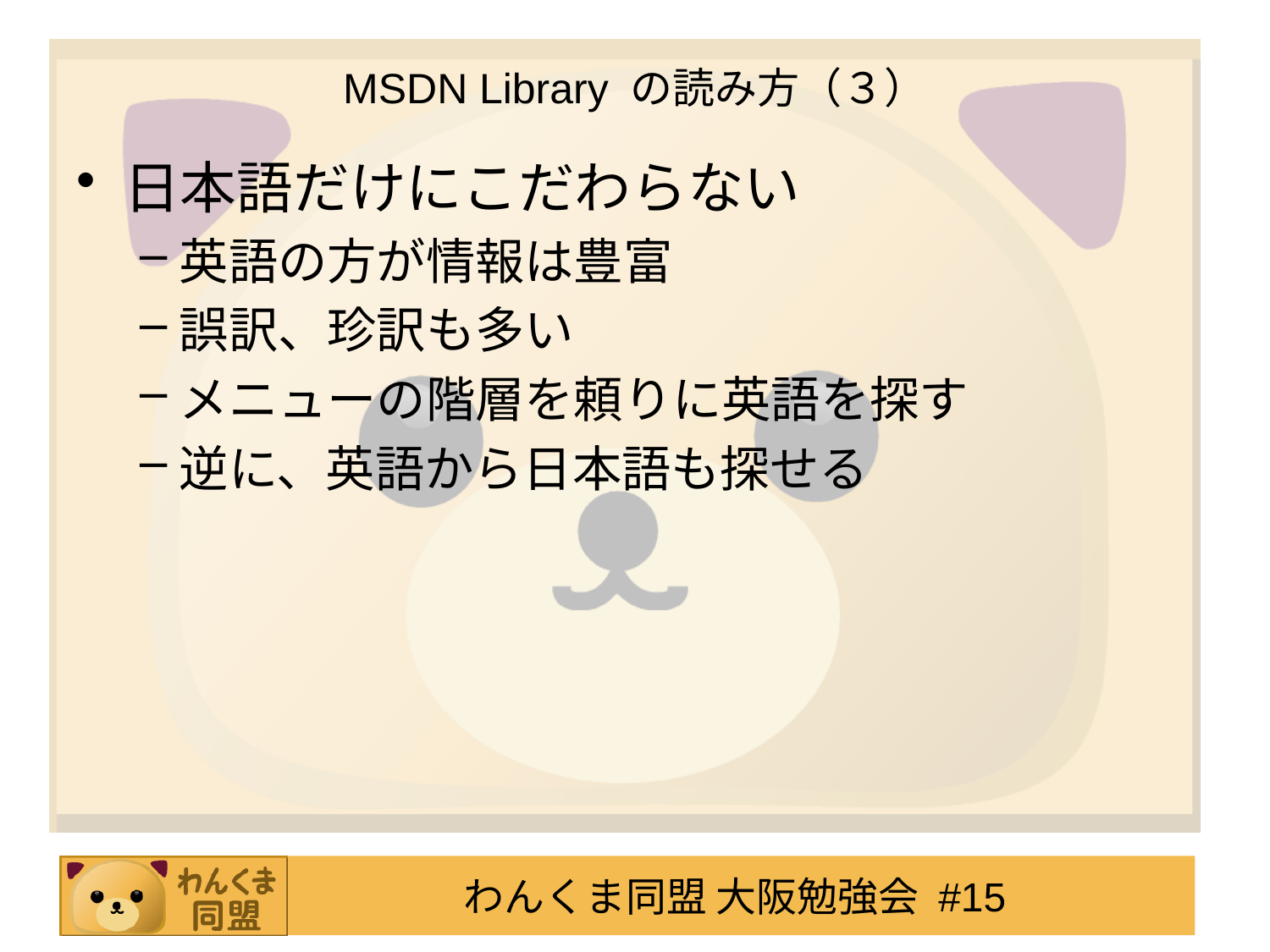

# MSDN Library の読み方（３）
日本語だけにこだわらない
英語の方が情報は豊富
誤訳、珍訳も多い
メニューの階層を頼りに英語を探す
逆に、英語から日本語も探せる